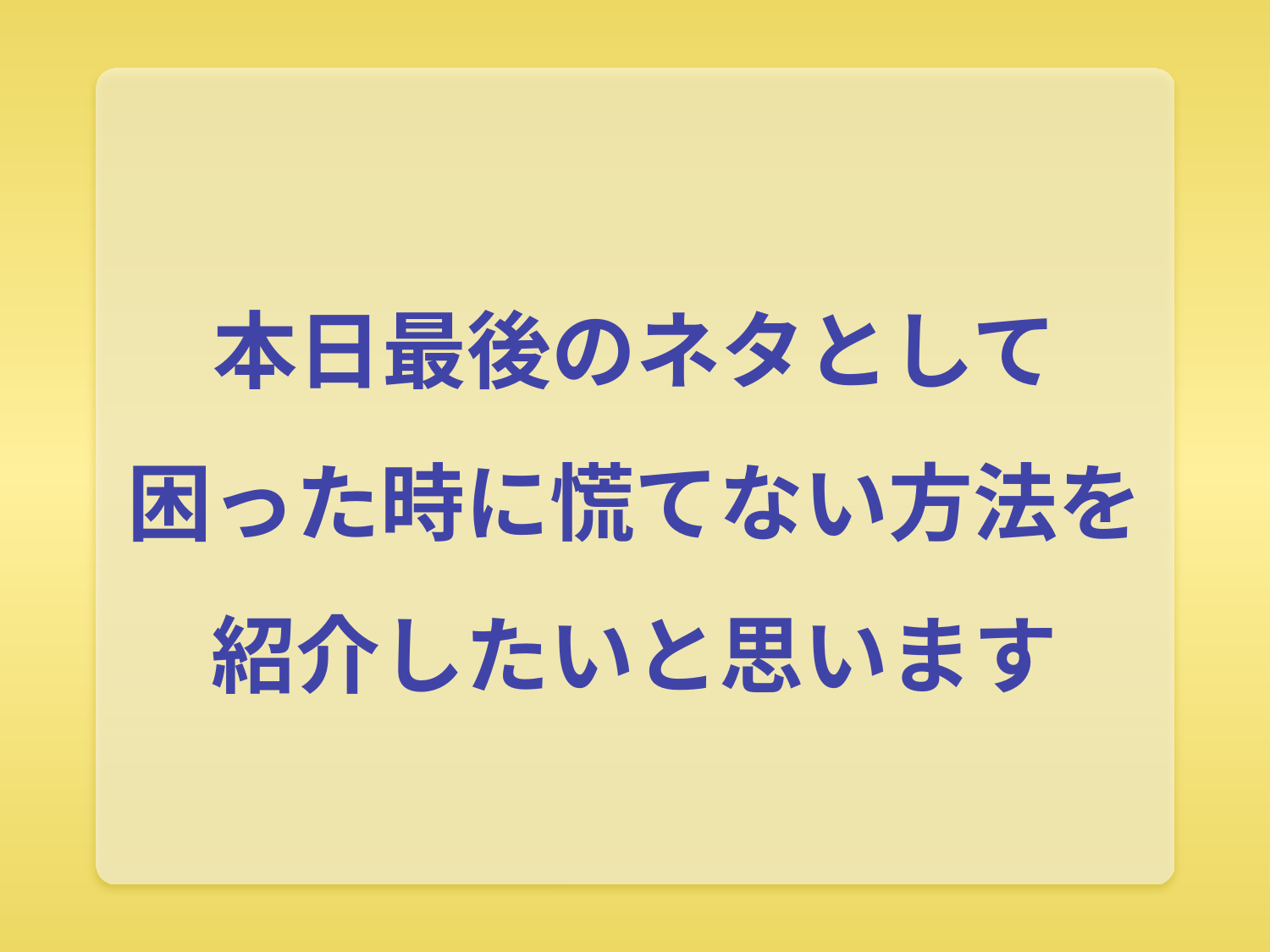

# 本日最後のネタとして 困った時に慌てない方法を 紹介したいと思います